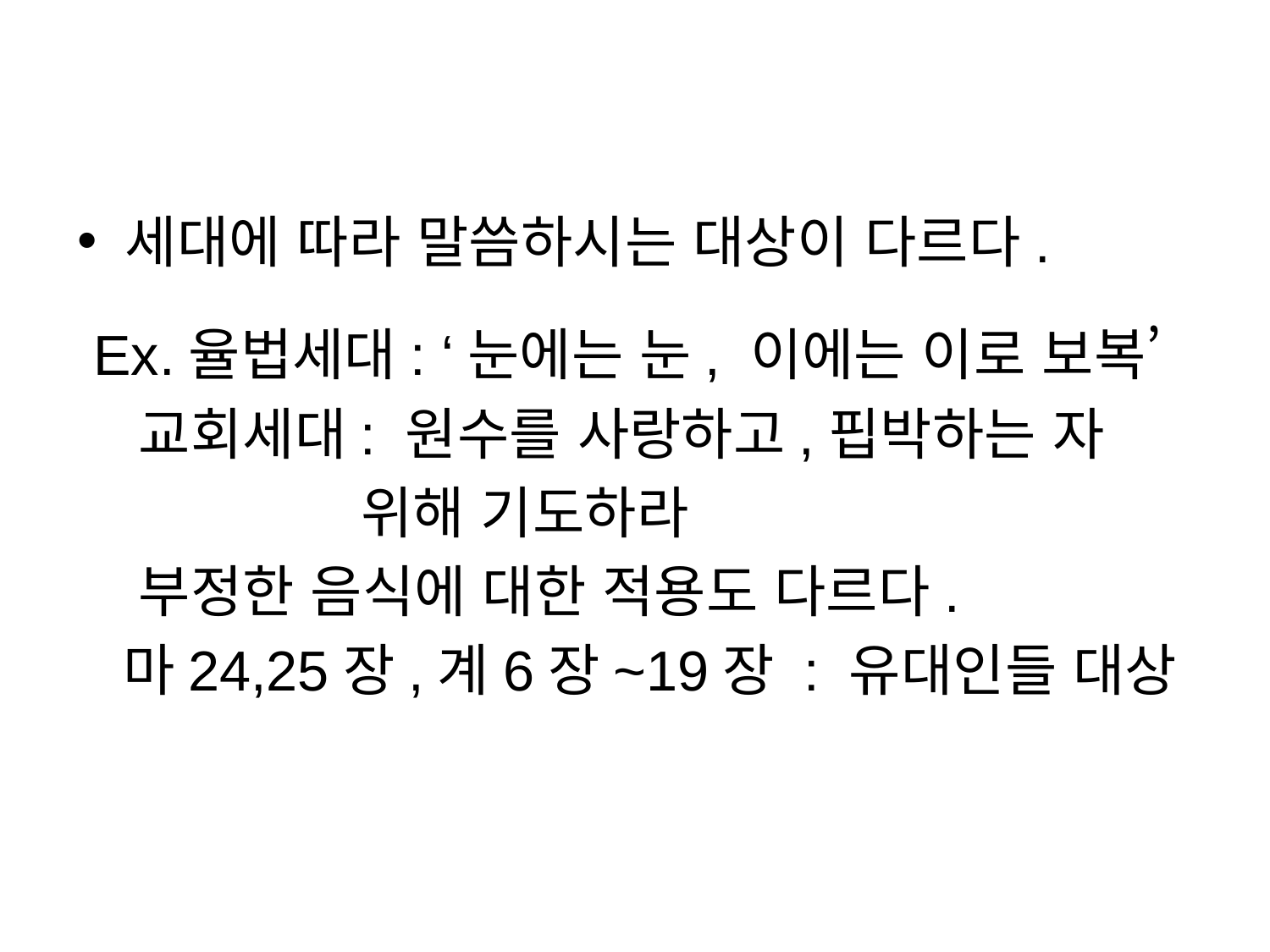

세대에 따라 말씀하시는 대상이 다르다.
 Ex.율법세대: ‘눈에는 눈, 이에는 이로 보복’
   교회세대: 원수를 사랑하고,핍박하는 자
                 위해 기도하라
   부정한 음식에 대한 적용도 다르다.
  마24,25장,계6장~19장 : 유대인들 대상